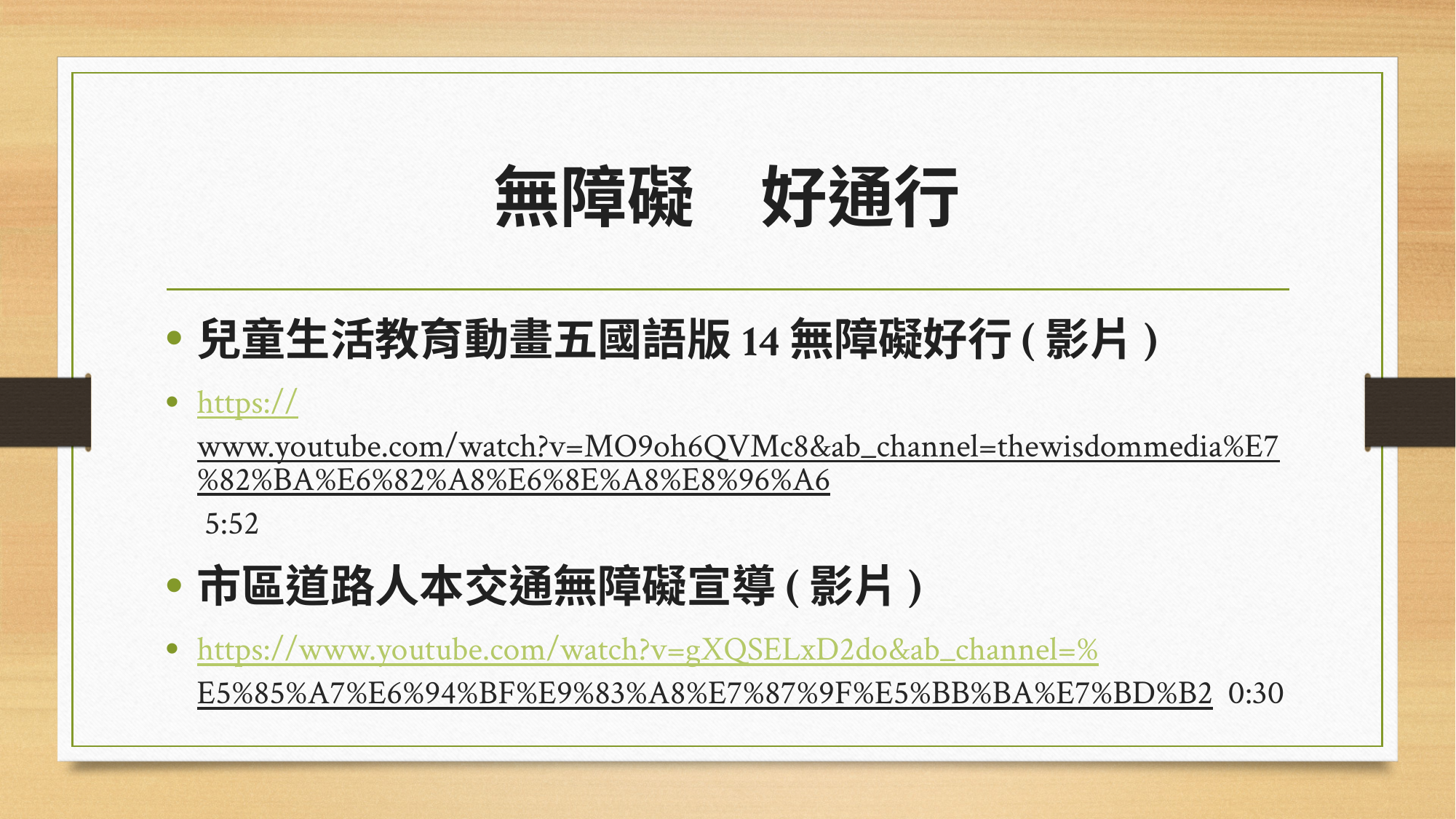

# 無障礙　好通行
兒童生活教育動畫五國語版14無障礙好行(影片)
https://www.youtube.com/watch?v=MO9oh6QVMc8&ab_channel=thewisdommedia%E7%82%BA%E6%82%A8%E6%8E%A8%E8%96%A6 5:52
市區道路人本交通無障礙宣導(影片)
https://www.youtube.com/watch?v=gXQSELxD2do&ab_channel=%E5%85%A7%E6%94%BF%E9%83%A8%E7%87%9F%E5%BB%BA%E7%BD%B2  0:30